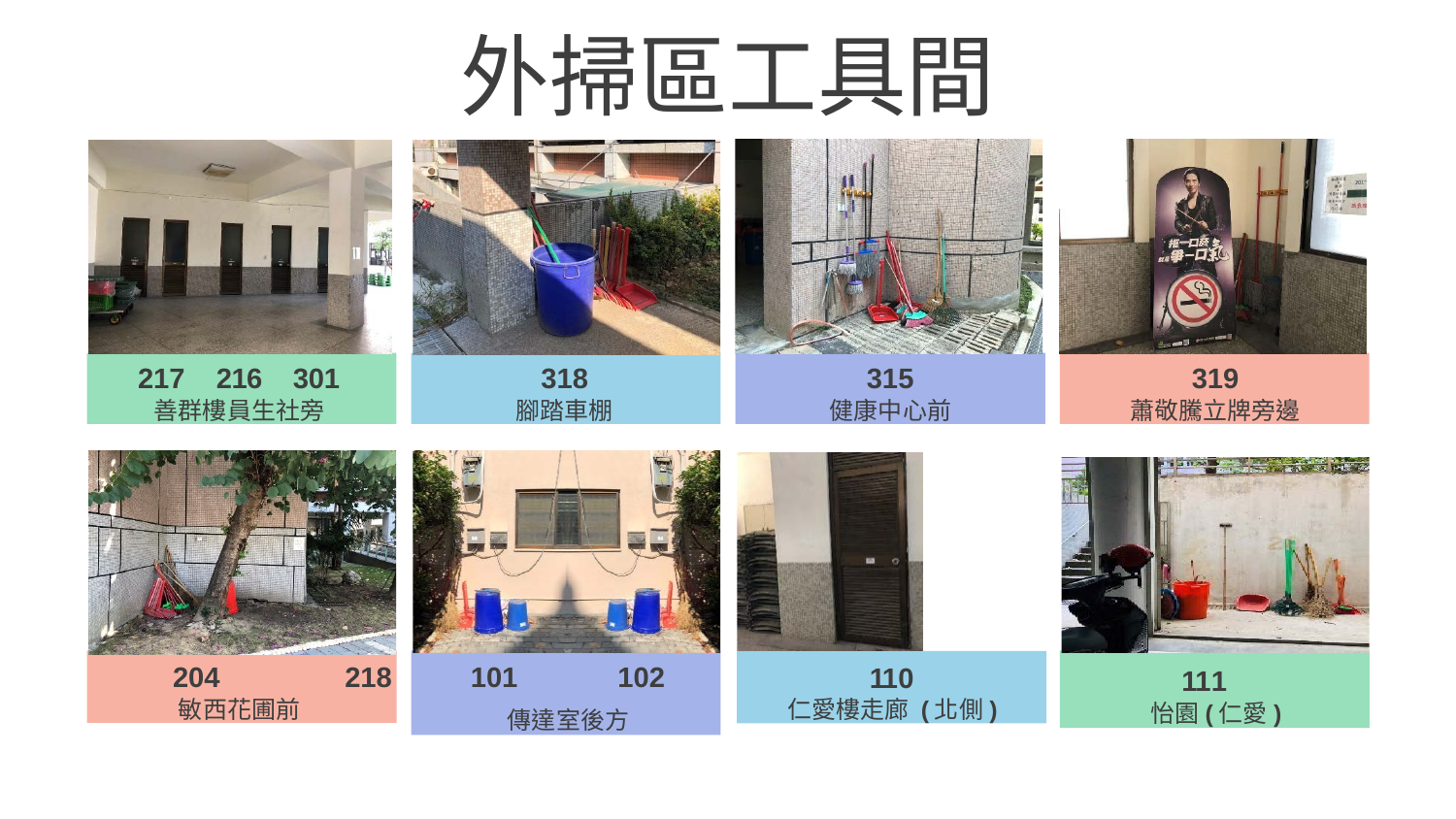

# 外掃區工具間

217	216	301
善群樓員生社旁
318
腳踏車棚
315
健康中心前
319
蕭敬騰立牌旁邊

204	218
敏西花圃前

        111
怡園(仁愛)
110
仁愛樓走廊 (北側)
101
102
傳達室後方